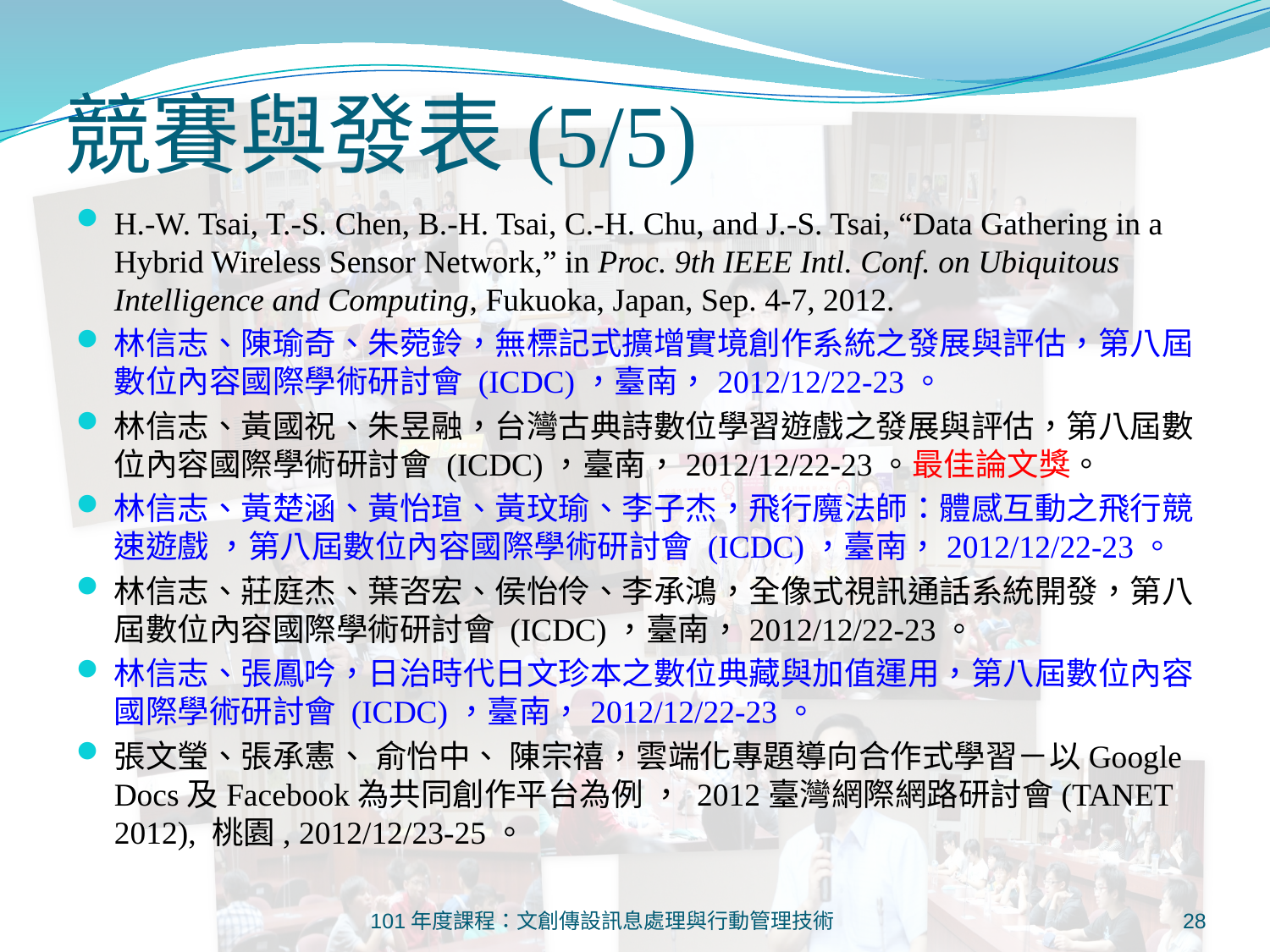

# 競賽與發表(5/5)
H.-W. Tsai, T.-S. Chen, B.-H. Tsai, C.-H. Chu, and J.-S. Tsai, “Data Gathering in a Hybrid Wireless Sensor Network,” in Proc. 9th IEEE Intl. Conf. on Ubiquitous Intelligence and Computing, Fukuoka, Japan, Sep. 4-7, 2012.
林信志、陳瑜奇、朱菀鈴，無標記式擴增實境創作系統之發展與評估，第八屆數位內容國際學術研討會 (ICDC)，臺南，2012/12/22-23。
林信志、黃國祝、朱昱融，台灣古典詩數位學習遊戲之發展與評估，第八屆數位內容國際學術研討會 (ICDC)，臺南，2012/12/22-23。最佳論文獎。
林信志、黃楚涵、黃怡瑄、黃玟瑜、李子杰，飛行魔法師：體感互動之飛行競速遊戲 ，第八屆數位內容國際學術研討會 (ICDC)，臺南，2012/12/22-23。
林信志、莊庭杰、葉咨宏、侯怡伶、李承鴻，全像式視訊通話系統開發，第八屆數位內容國際學術研討會 (ICDC)，臺南，2012/12/22-23。
林信志、張鳳吟，日治時代日文珍本之數位典藏與加值運用，第八屆數位內容國際學術研討會 (ICDC)，臺南，2012/12/22-23。
張文瑩、張承憲、 俞怡中、 陳宗禧，雲端化專題導向合作式學習－以Google Docs及Facebook為共同創作平台為例 ， 2012臺灣網際網路研討會(TANET 2012), 桃園, 2012/12/23-25。
101年度課程：文創傳設訊息處理與行動管理技術
28